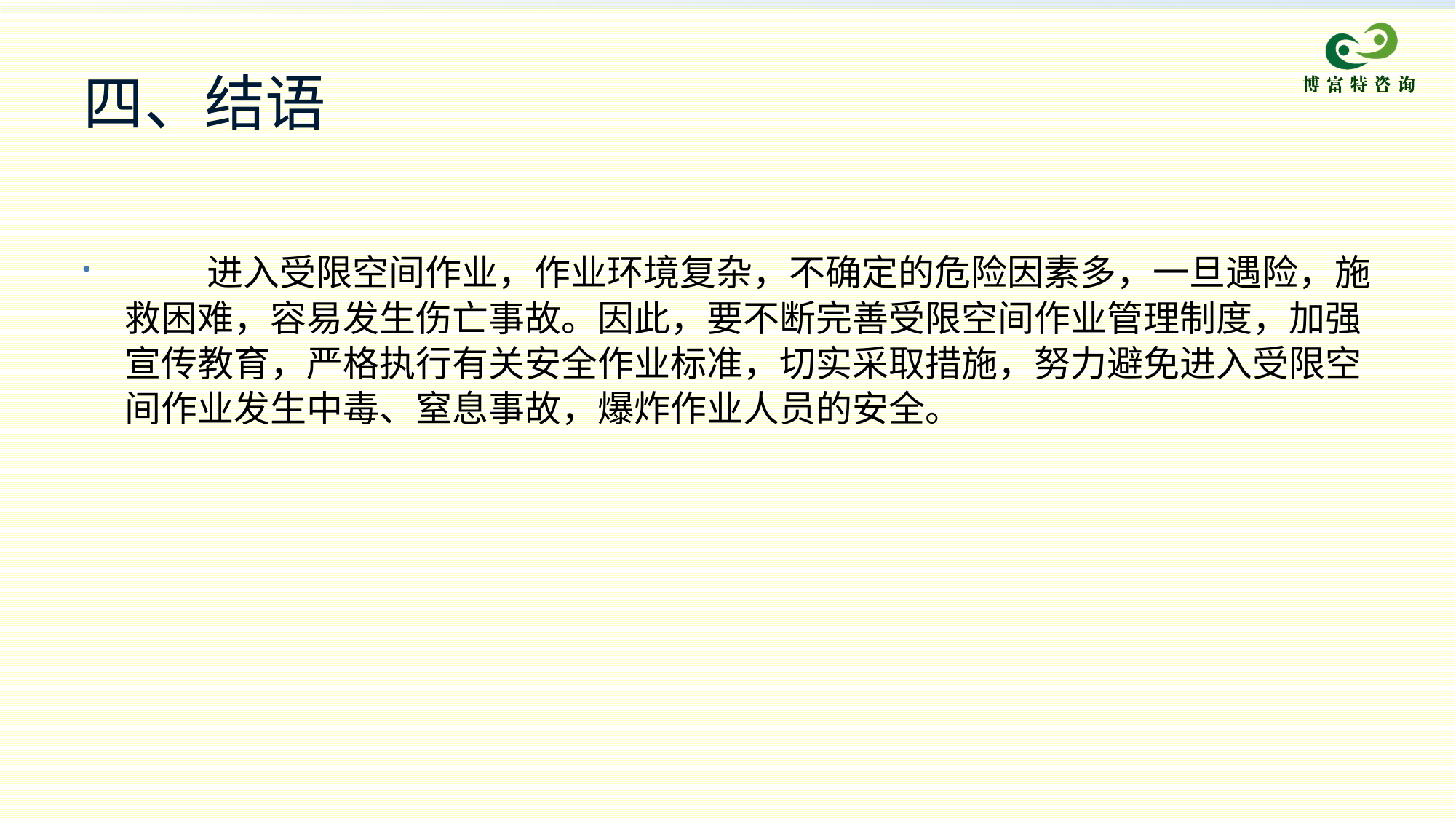

# 四、结语

         进入受限空间作业，作业环境复杂，不确定的危险因素多，一旦遇险，施救困难，容易发生伤亡事故。因此，要不断完善受限空间作业管理制度，加强宣传教育，严格执行有关安全作业标准，切实采取措施，努力避免进入受限空间作业发生中毒、窒息事故，爆炸作业人员的安全。